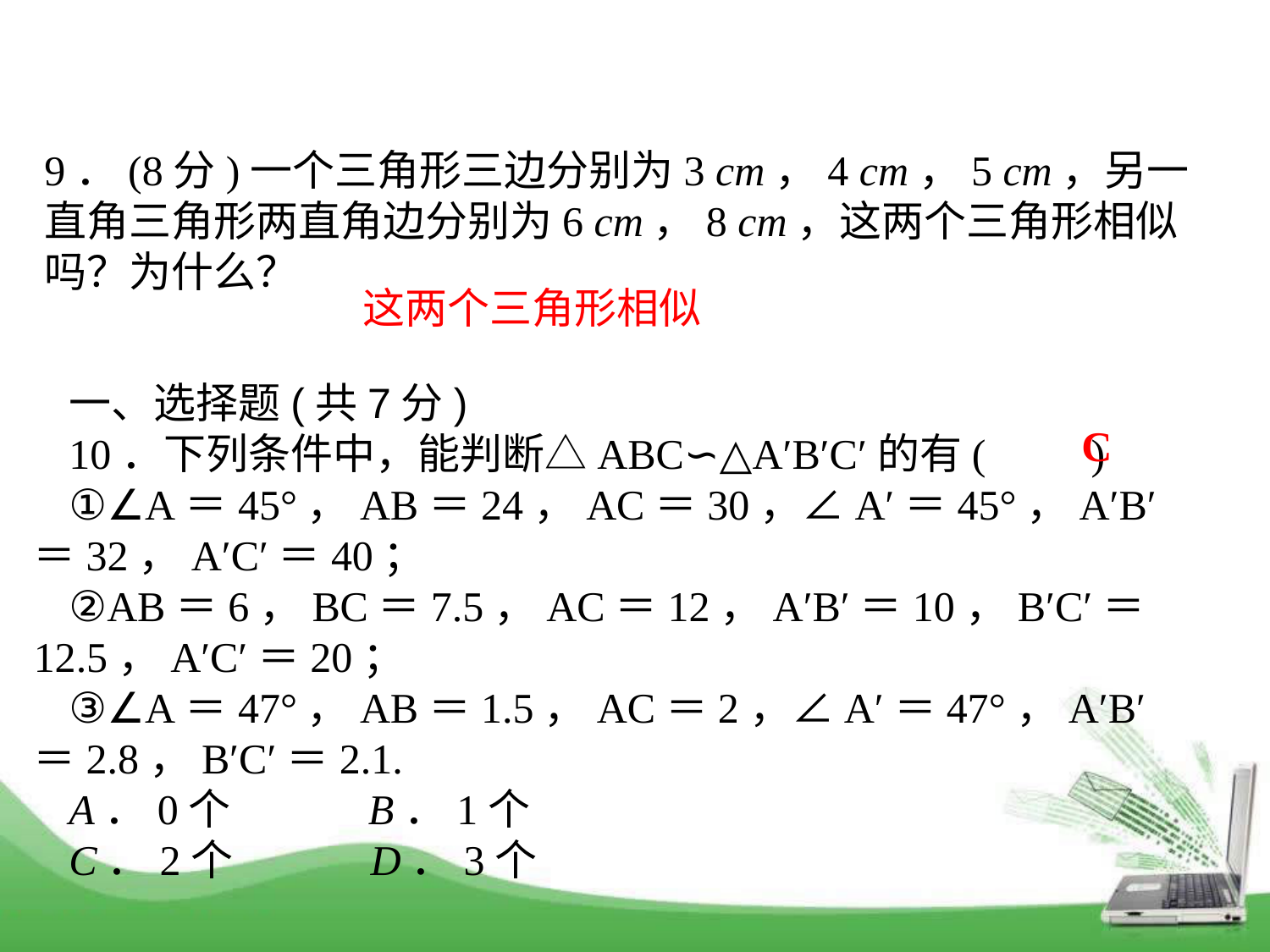

9．(8分)一个三角形三边分别为3 cm，4 cm，5 cm，另一直角三角形两直角边分别为6 cm，8 cm，这两个三角形相似吗？为什么？
这两个三角形相似
一、选择题(共7分)
10．下列条件中，能判断△ABC∽△A′B′C′的有(　　)
①∠A＝45°，AB＝24，AC＝30，∠A′＝45°，A′B′＝32，A′C′＝40；
②AB＝6，BC＝7.5，AC＝12，A′B′＝10，B′C′＝12.5，A′C′＝20；
③∠A＝47°，AB＝1.5，AC＝2，∠A′＝47°，A′B′＝2.8，B′C′＝2.1.
A．0个　　　B．1个
C．2个　　　D．3个
C